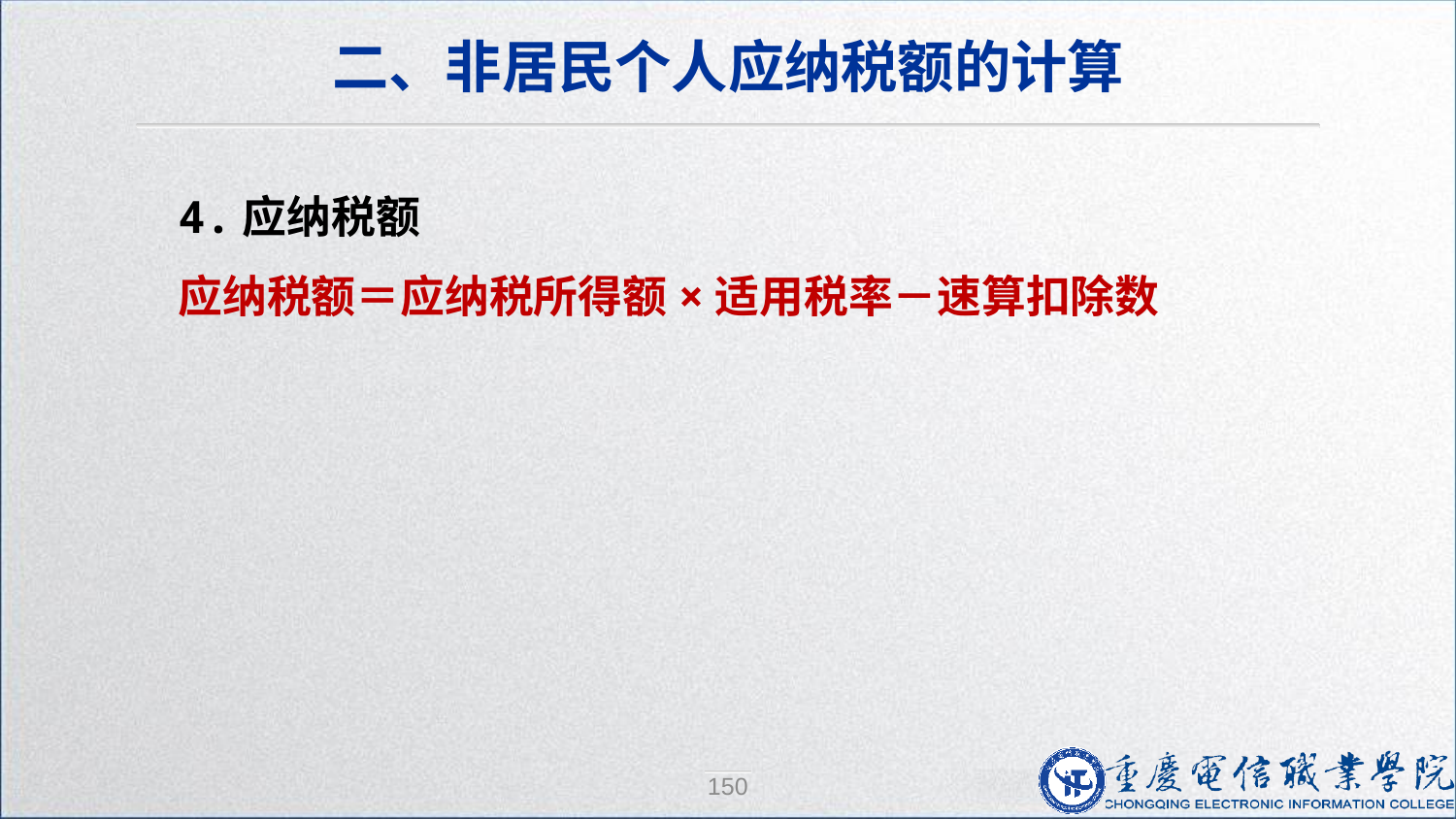

二、非居民个人应纳税额的计算
4.应纳税额
应纳税额＝应纳税所得额×适用税率－速算扣除数

150